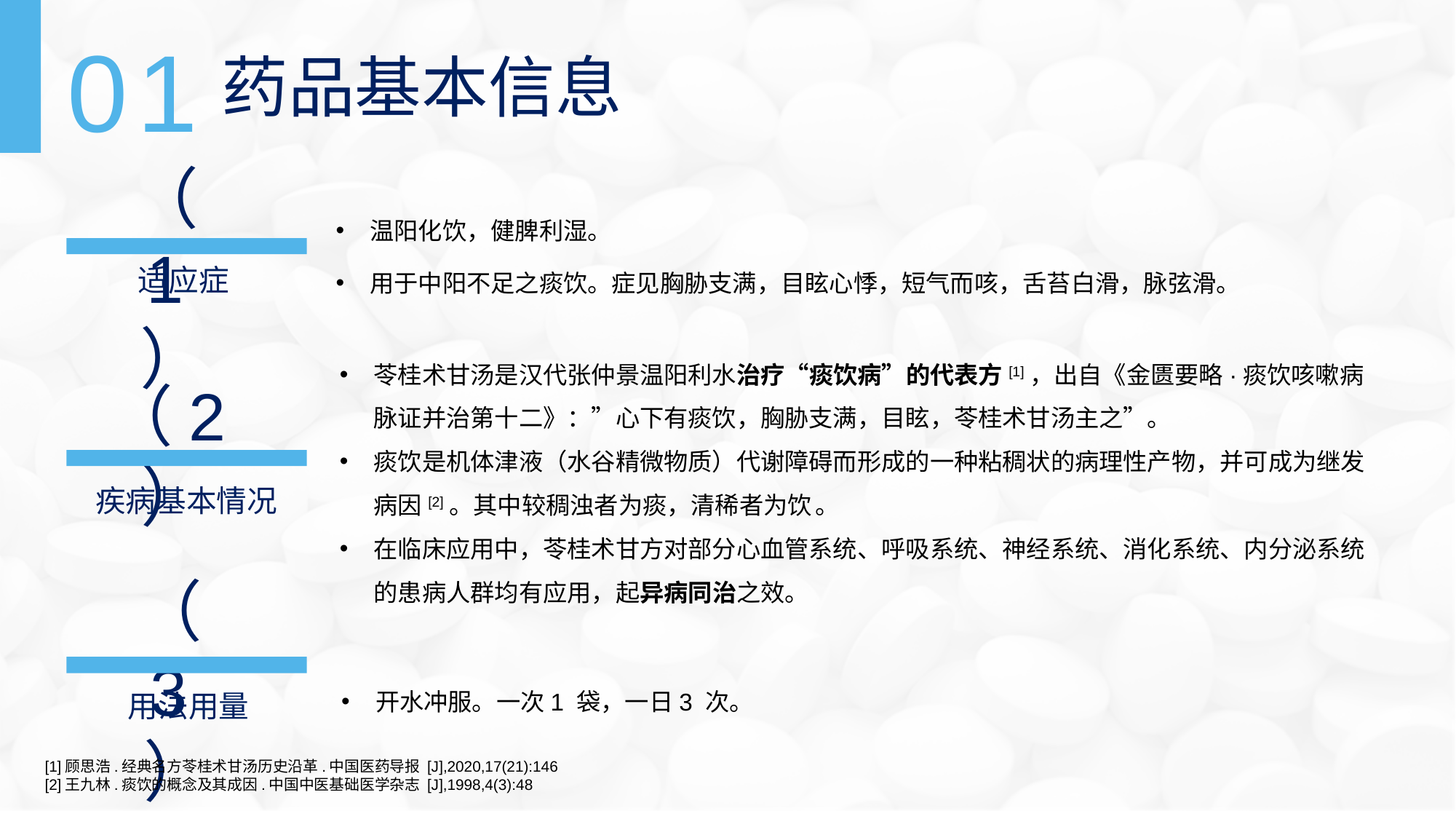

01
药品基本信息
（1）
温阳化饮，健脾利湿。
用于中阳不足之痰饮。症见胸胁支满，目眩心悸，短气而咳，舌苔白滑，脉弦滑。

适应症
苓桂术甘汤是汉代张仲景温阳利水治疗“痰饮病”的代表方[1]，出自《金匮要略·痰饮咳嗽病脉证并治第十二》：”心下有痰饮，胸胁支满，目眩，苓桂术甘汤主之”。
痰饮是机体津液（水谷精微物质）代谢障碍而形成的一种粘稠状的病理性产物，并可成为继发病因[2]。其中较稠浊者为痰，清稀者为饮 。
在临床应用中，苓桂术甘方对部分心血管系统、呼吸系统、神经系统、消化系统、内分泌系统的患病人群均有应用，起异病同治之效。
（2）

疾病基本情况
（3）

开水冲服。一次1 袋，一日3 次。
用法用量
[1]顾思浩.经典名方苓桂术甘汤历史沿革.中国医药导报 [J],2020,17(21):146
[2]王九林.痰饮的概念及其成因.中国中医基础医学杂志 [J],1998,4(3):48